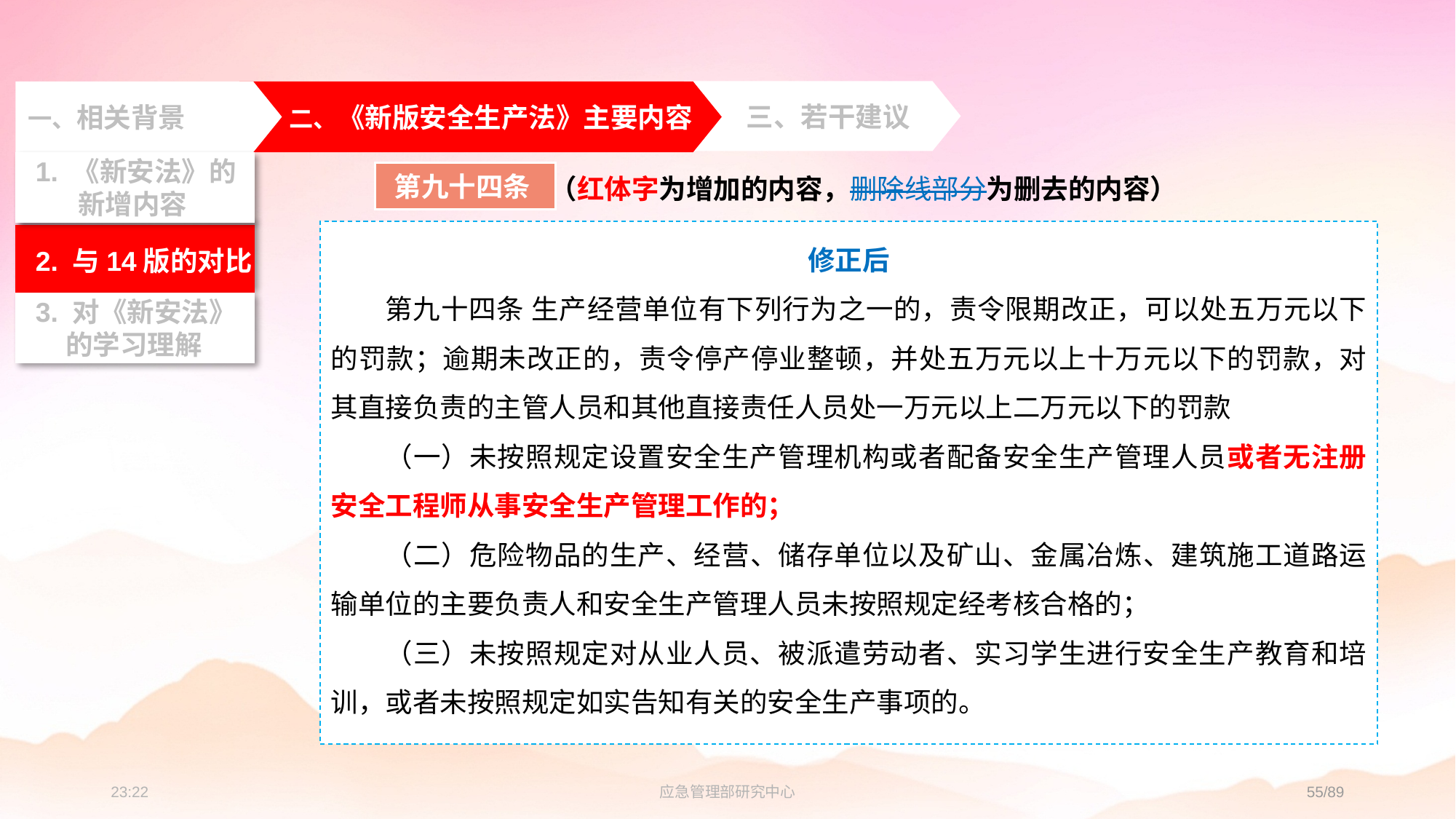

三、若干建议
一、相关背景
     二、《新版安全生产法》主要内容
 2. 与14版的对比
 3. 对《新安法》
     的学习理解
 1. 《新安法》的
       新增内容
第九十四条
（红体字为增加的内容，删除线部分为删去的内容）
修正后
第九十四条 生产经营单位有下列行为之一的，责令限期改正，可以处五万元以下的罚款；逾期未改正的，责令停产停业整顿，并处五万元以上十万元以下的罚款，对其直接负责的主管人员和其他直接责任人员处一万元以上二万元以下的罚款
（一）未按照规定设置安全生产管理机构或者配备安全生产管理人员或者无注册安全工程师从事安全生产管理工作的；
（二）危险物品的生产、经营、储存单位以及矿山、金属冶炼、建筑施工道路运输单位的主要负责人和安全生产管理人员未按照规定经考核合格的；
（三）未按照规定对从业人员、被派遣劳动者、实习学生进行安全生产教育和培训，或者未按照规定如实告知有关的安全生产事项的。
23:22
应急管理部研究中心
55/89